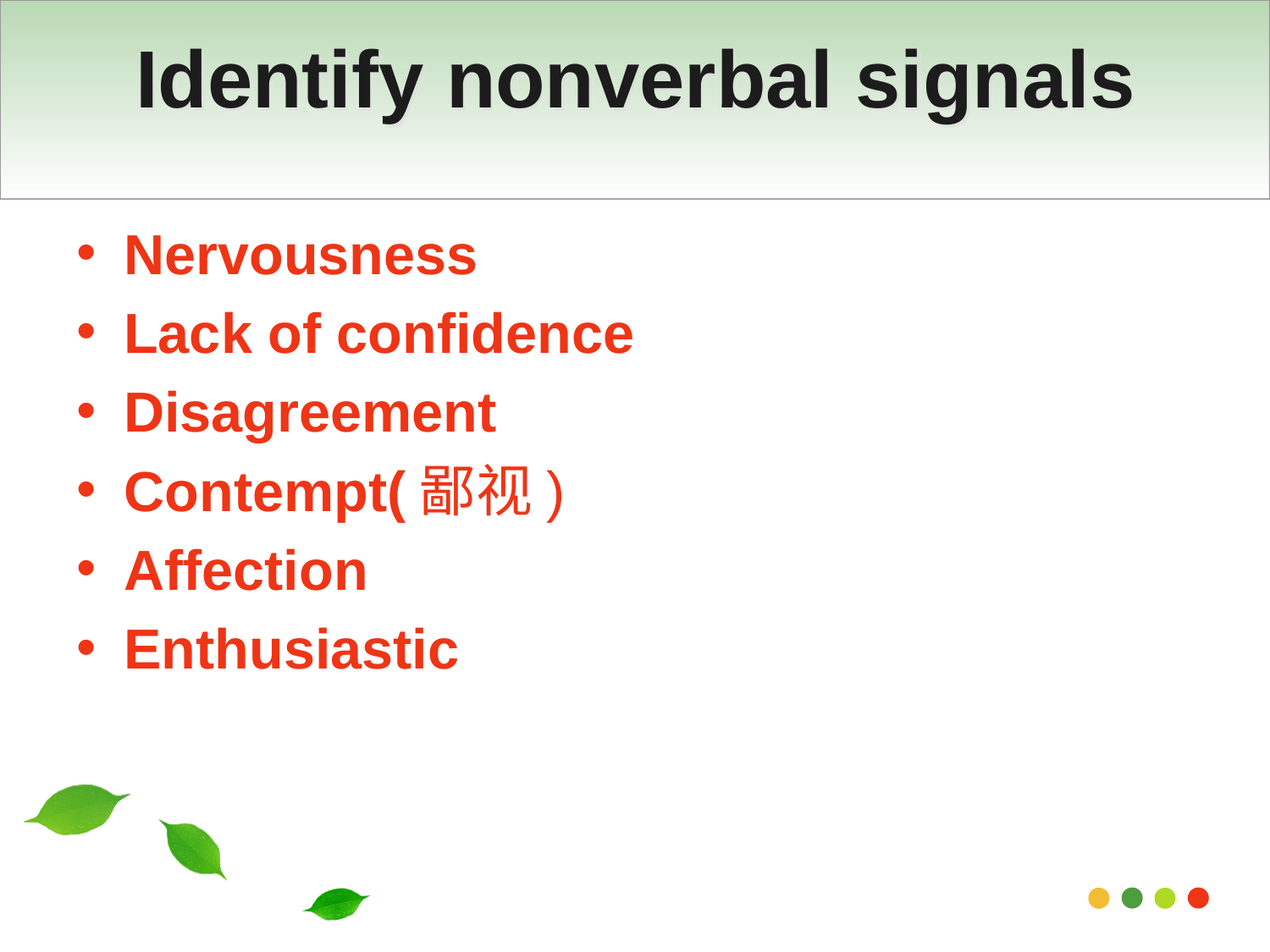

# Identify nonverbal signals
Nervousness
Lack of confidence
Disagreement
Contempt(鄙视)
Affection
Enthusiastic